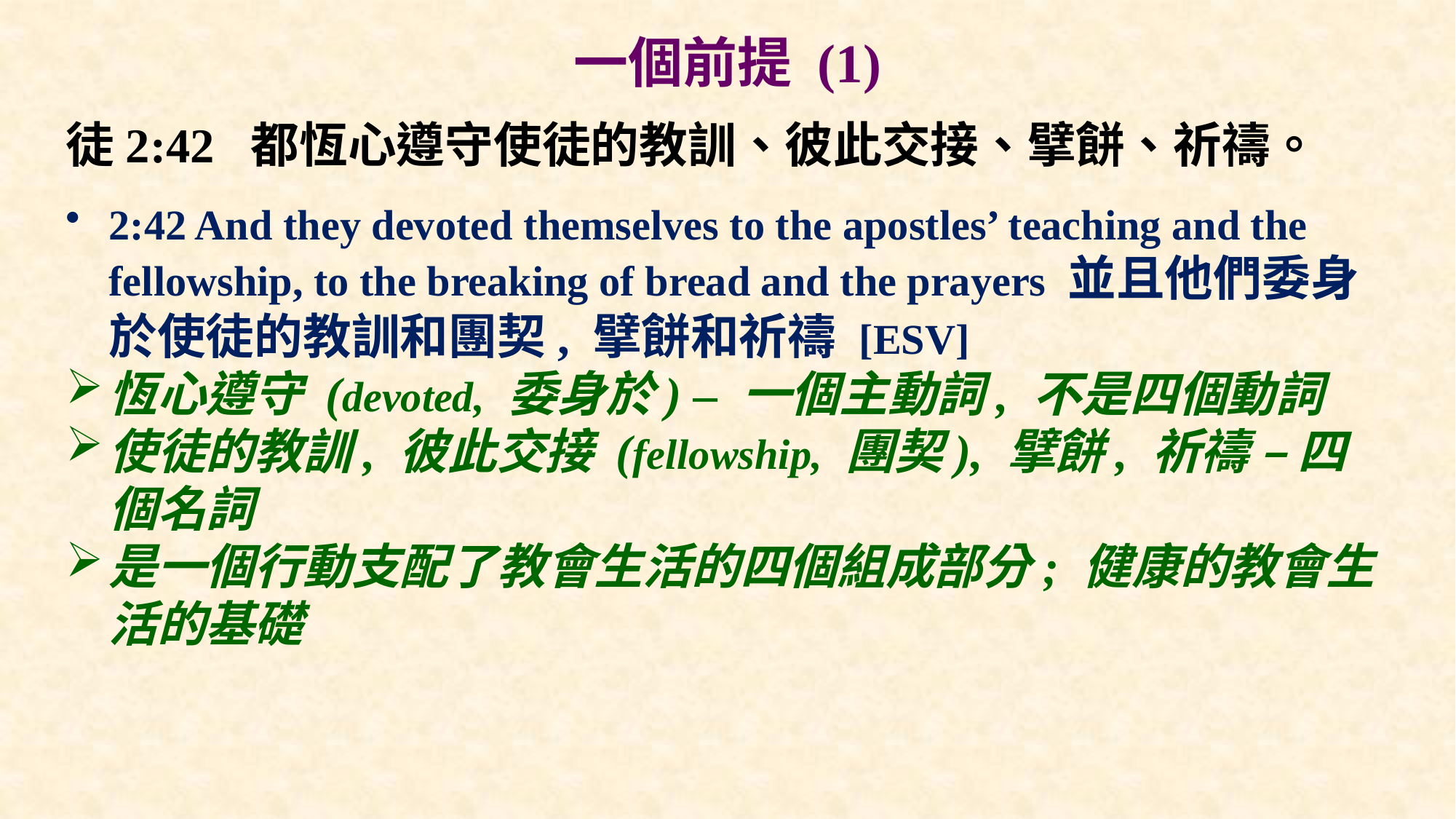

# 一個前提 (1)
徒2:42  都恆心遵守使徒的教訓、彼此交接、擘餅、祈禱。
2:42 And they devoted themselves to the apostles’ teaching and the fellowship, to the breaking of bread and the prayers 並且他們委身於使徒的教訓和團契, 擘餅和祈禱 [ESV]
恆心遵守 (devoted, 委身於) – 一個主動詞, 不是四個動詞
使徒的教訓, 彼此交接 (fellowship, 團契), 擘餅, 祈禱 – 四個名詞
是一個行動支配了教會生活的四個組成部分; 健康的教會生活的基礎